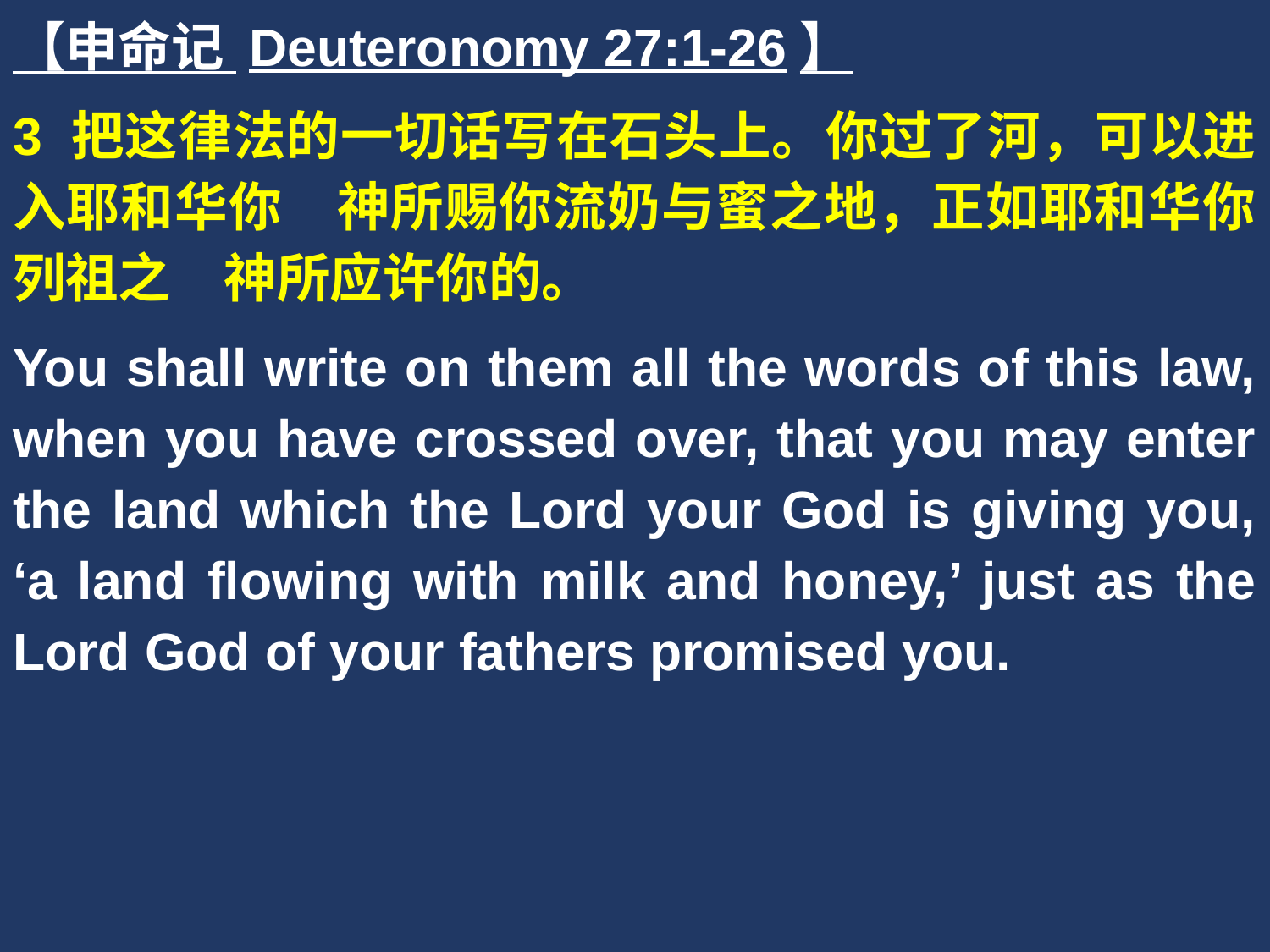

【申命记 Deuteronomy 27:1-26】
3 把这律法的一切话写在石头上。你过了河，可以进入耶和华你　神所赐你流奶与蜜之地，正如耶和华你列祖之　神所应许你的。
You shall write on them all the words of this law, when you have crossed over, that you may enter the land which the Lord your God is giving you, ‘a land flowing with milk and honey,’ just as the Lord God of your fathers promised you.